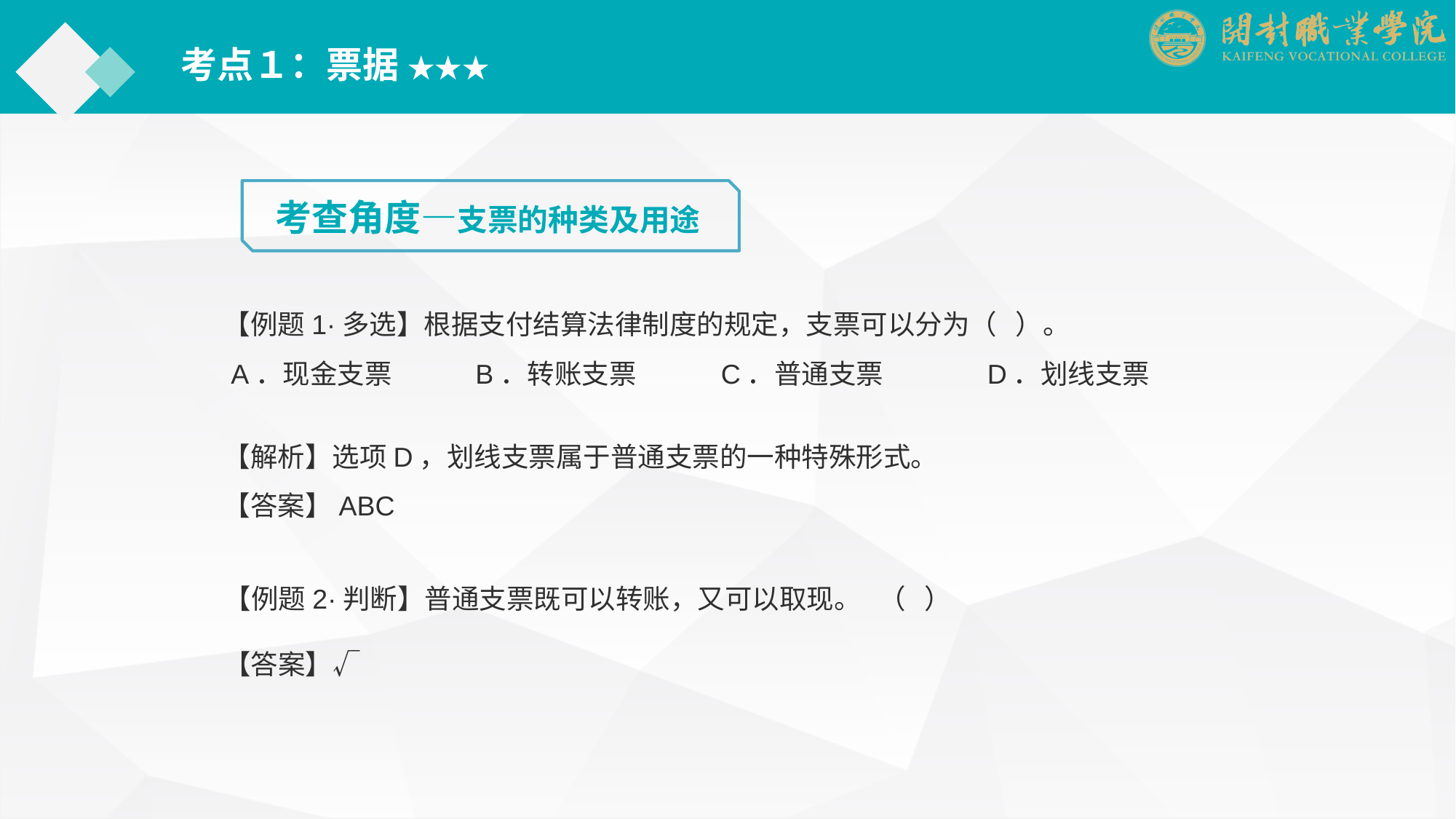

考点１：票据 ★★★

考查角度—支票的种类及用途
【例题1·多选】根据支付结算法律制度的规定，支票可以分为（   ）。
 A．现金支票	　B．转账支票	　　C．普通支票　	D．划线支票
【解析】选项D，划线支票属于普通支票的一种特殊形式。
【答案】ABC
【例题2·判断】普通支票既可以转账，又可以取现。	（   ）
【答案】√